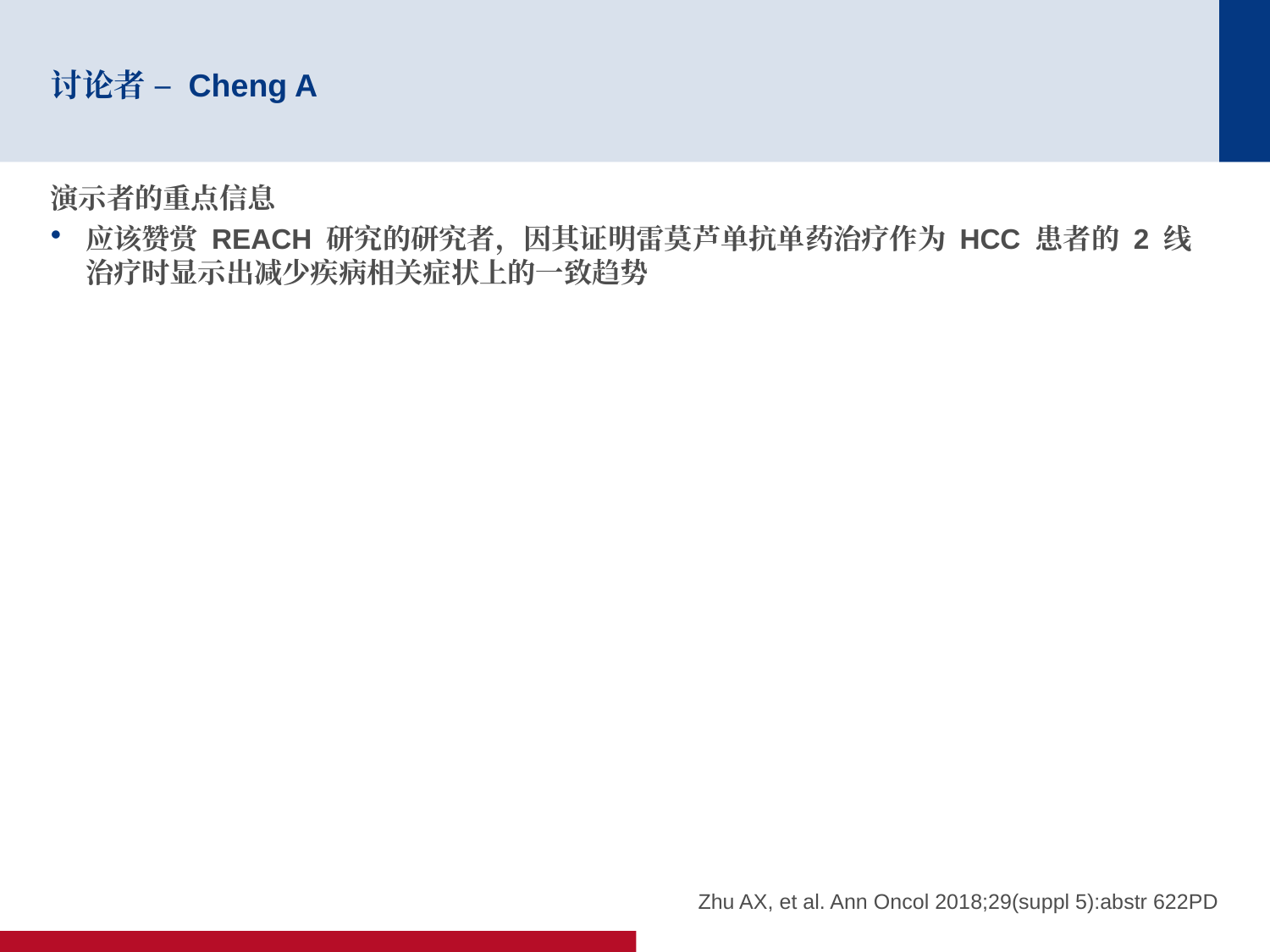

# 讨论者 – Cheng A
演示者的重点信息
应该赞赏 REACH 研究的研究者，因其证明雷莫芦单抗单药治疗作为 HCC 患者的 2 线治疗时显示出减少疾病相关症状上的一致趋势
Zhu AX, et al. Ann Oncol 2018;29(suppl 5):abstr 622PD